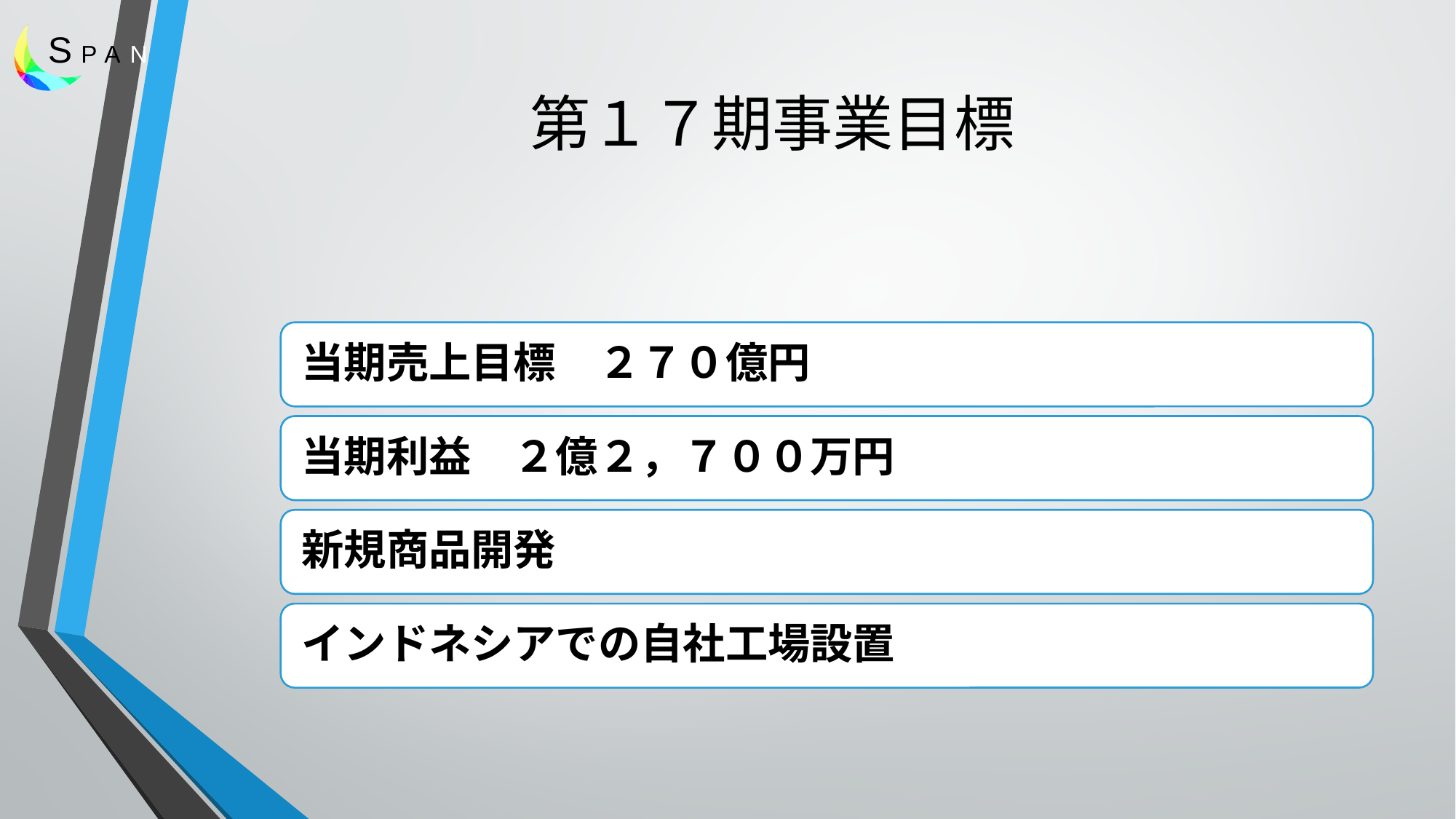

# 第１７期事業目標
当期売上目標　２７０億円
当期利益　２億２，７００万円
新規商品開発
インドネシアでの自社工場設置